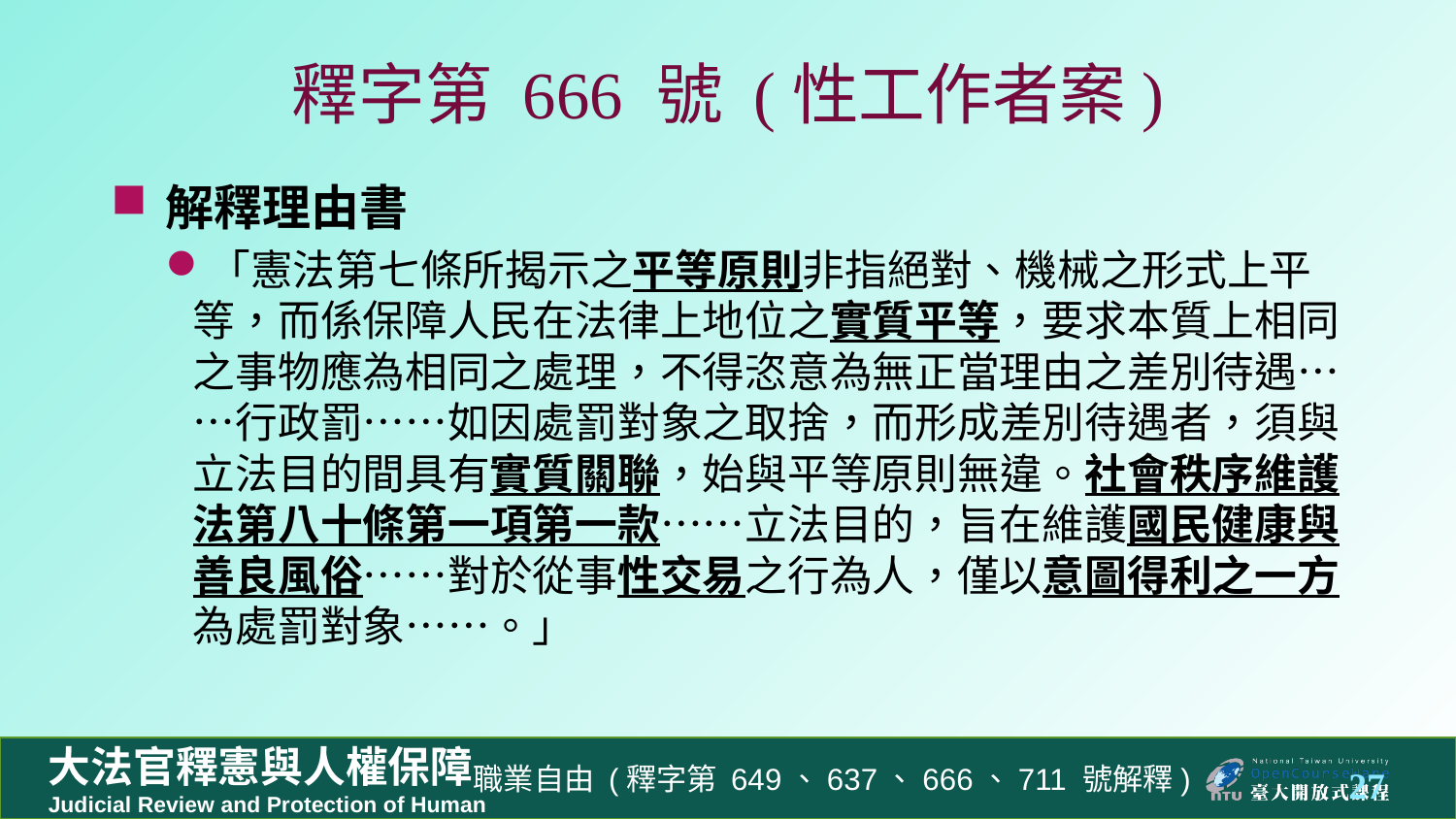

# 釋字第 666 號 (性工作者案)
解釋理由書
「憲法第七條所揭示之平等原則非指絕對、機械之形式上平等，而係保障人民在法律上地位之實質平等，要求本質上相同之事物應為相同之處理，不得恣意為無正當理由之差別待遇……行政罰……如因處罰對象之取捨，而形成差別待遇者，須與立法目的間具有實質關聯，始與平等原則無違。社會秩序維護法第八十條第一項第一款……立法目的，旨在維護國民健康與善良風俗……對於從事性交易之行為人，僅以意圖得利之一方為處罰對象……。」